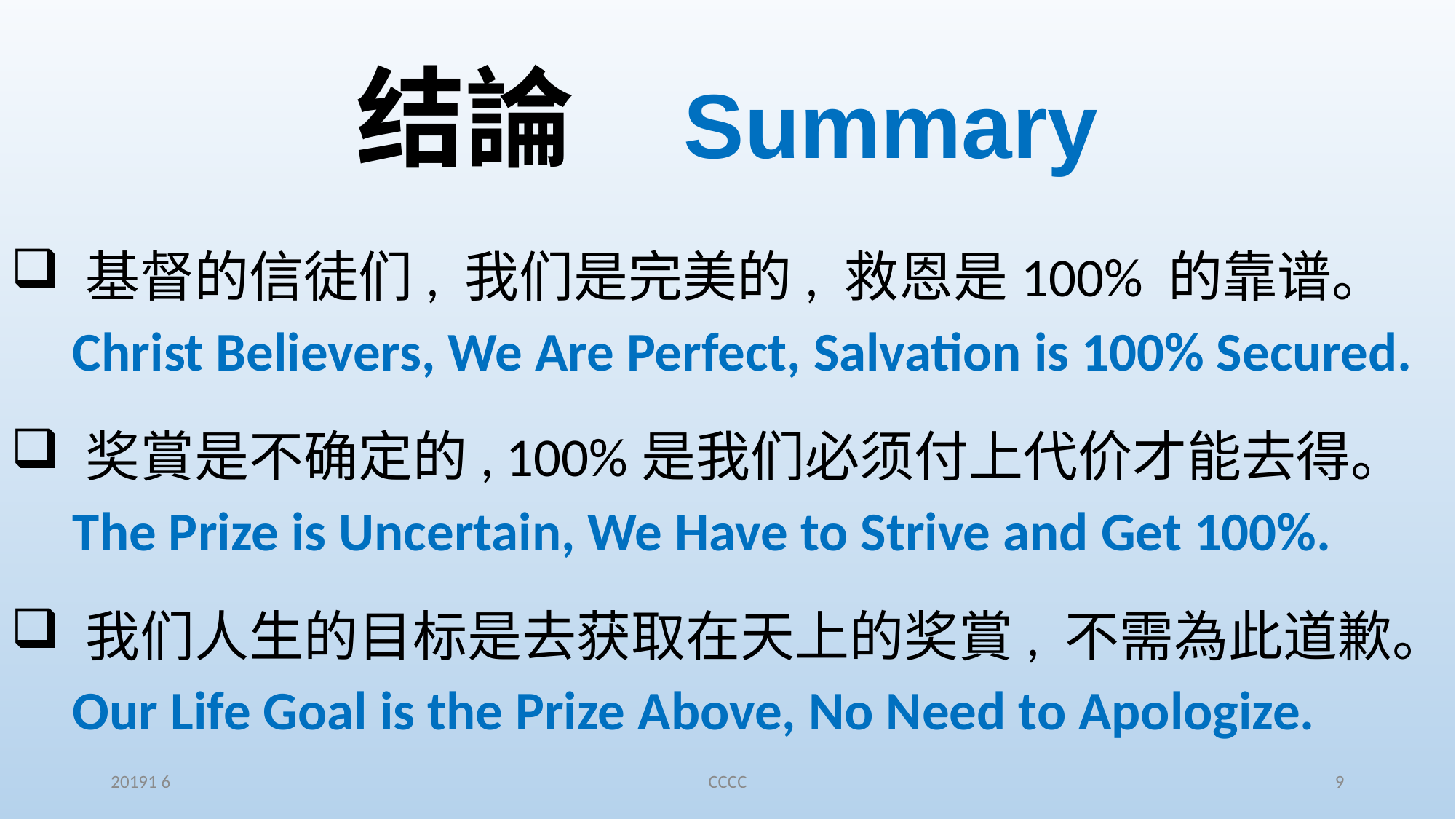

# 结論	Summary
 基督的信徒们, 我们是完美的, 救恩是100% 的靠谱。
     Christ Believers, We Are Perfect, Salvation is 100% Secured.

 奖賞是不确定的, 100%是我们必须付上代价才能去得。
     The Prize is Uncertain, We Have to Strive and Get 100%.

 我们人生的目标是去获取在天上的奖賞, 不需為此道歉。
     Our Life Goal is the Prize Above, No Need to Apologize.
20191 6
CCCC
9